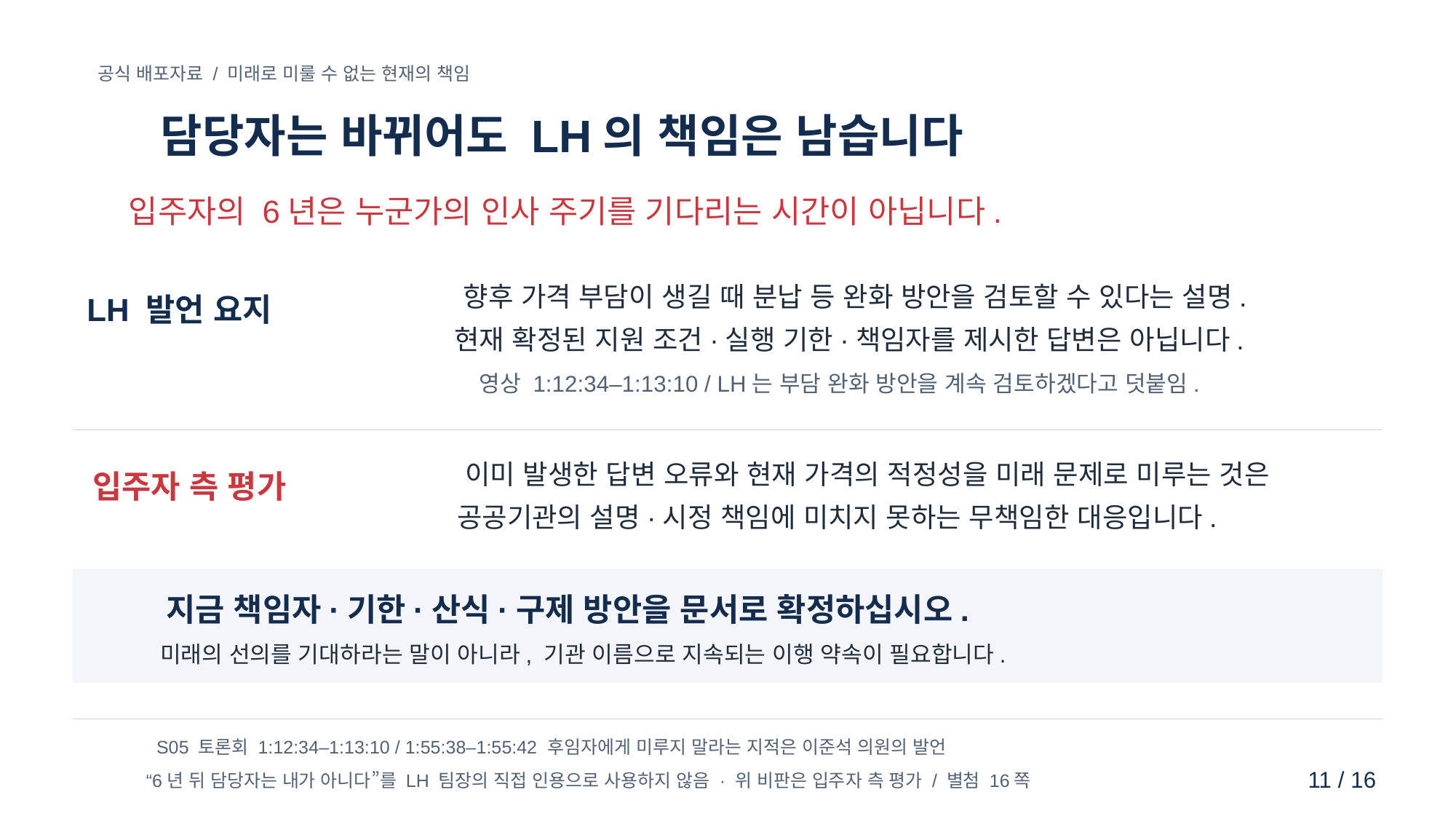

공식 배포자료 / 미래로 미룰 수 없는 현재의 책임
담당자는 바뀌어도 LH의 책임은 남습니다
입주자의 6년은 누군가의 인사 주기를 기다리는 시간이 아닙니다.
향후 가격 부담이 생길 때 분납 등 완화 방안을 검토할 수 있다는 설명.
LH 발언 요지
현재 확정된 지원 조건·실행 기한·책임자를 제시한 답변은 아닙니다.
영상 1:12:34–1:13:10 / LH는 부담 완화 방안을 계속 검토하겠다고 덧붙임.

이미 발생한 답변 오류와 현재 가격의 적정성을 미래 문제로 미루는 것은
입주자 측 평가
공공기관의 설명·시정 책임에 미치지 못하는 무책임한 대응입니다.

지금 책임자·기한·산식·구제 방안을 문서로 확정하십시오.
미래의 선의를 기대하라는 말이 아니라, 기관 이름으로 지속되는 이행 약속이 필요합니다.

S05 토론회 1:12:34–1:13:10 / 1:55:38–1:55:42 후임자에게 미루지 말라는 지적은 이준석 의원의 발언
11 / 16
“6년 뒤 담당자는 내가 아니다”를 LH 팀장의 직접 인용으로 사용하지 않음 · 위 비판은 입주자 측 평가 / 별첨 16쪽